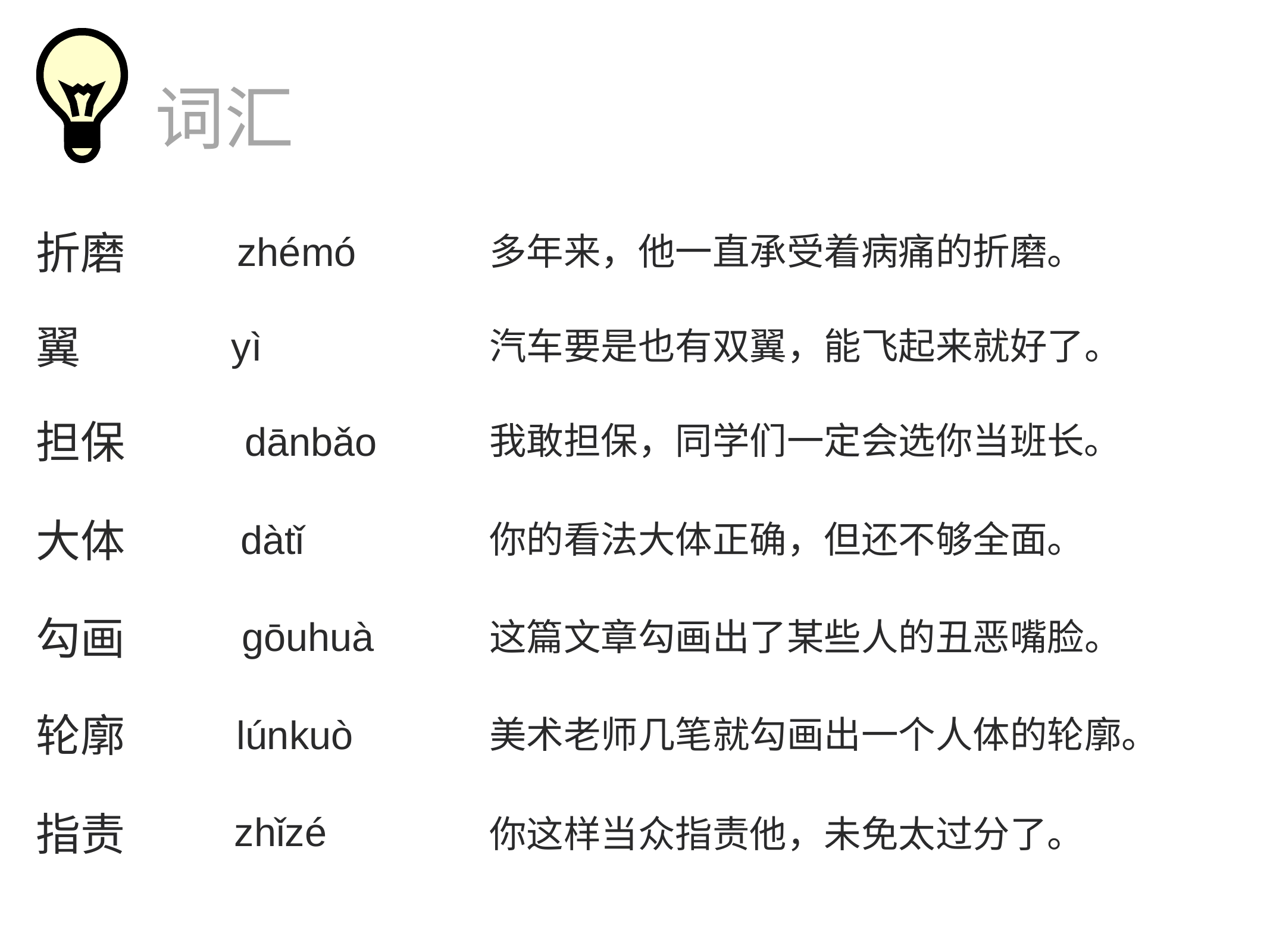

词汇
折磨
zhémó
多年来，他一直承受着病痛的折磨。
翼
yì
汽车要是也有双翼，能飞起来就好了。
担保
dānbǎo
我敢担保，同学们一定会选你当班长。
大体
dàtǐ
你的看法大体正确，但还不够全面。
勾画
gōuhuà
这篇文章勾画出了某些人的丑恶嘴脸。
轮廓
lúnkuò
美术老师几笔就勾画出一个人体的轮廓。
指责
zhǐzé
你这样当众指责他，未免太过分了。